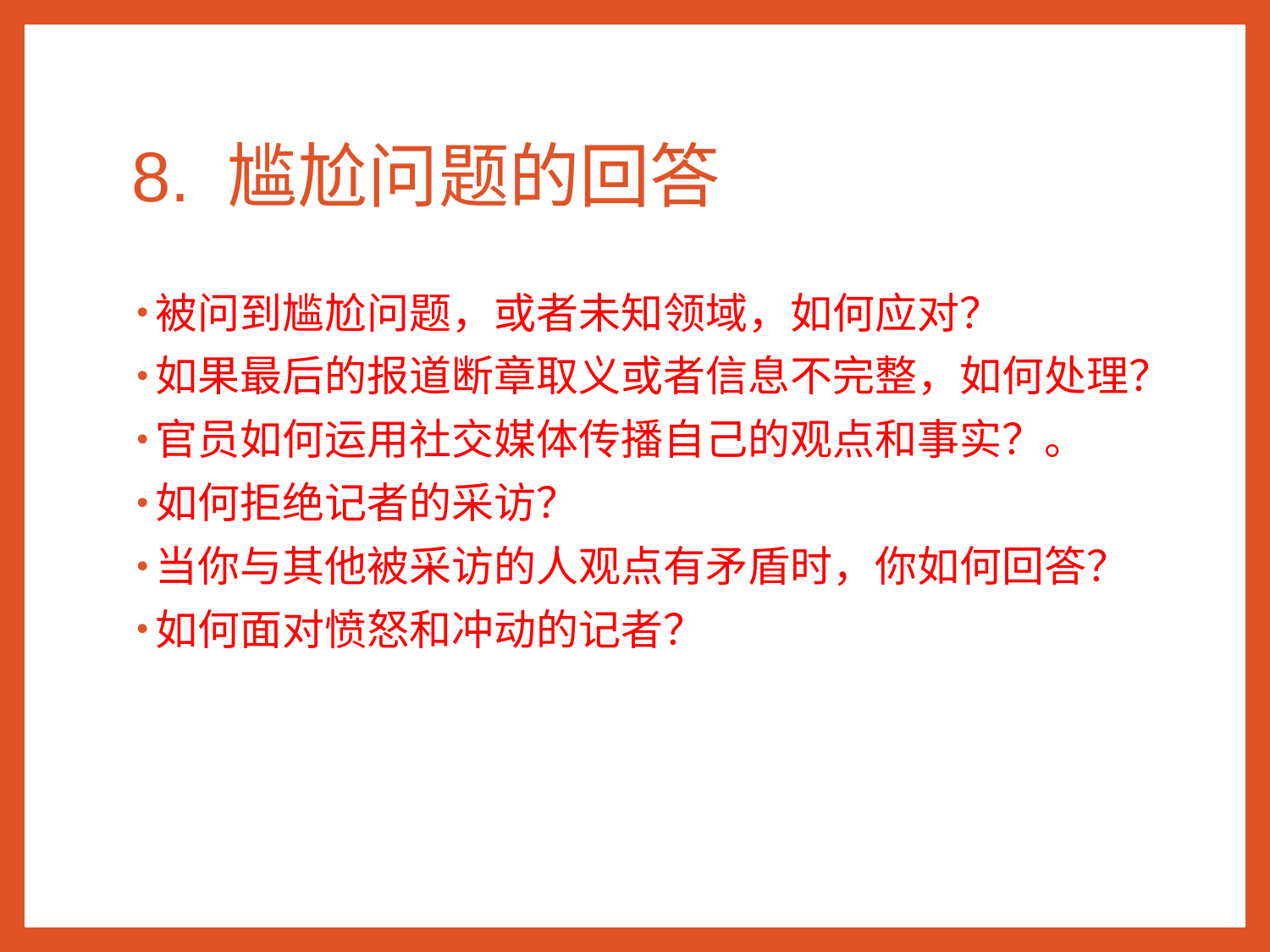

# 8. 尴尬问题的回答
被问到尴尬问题，或者未知领域，如何应对？
如果最后的报道断章取义或者信息不完整，如何处理？
官员如何运用社交媒体传播自己的观点和事实？。
如何拒绝记者的采访？
当你与其他被采访的人观点有矛盾时，你如何回答？
如何面对愤怒和冲动的记者？